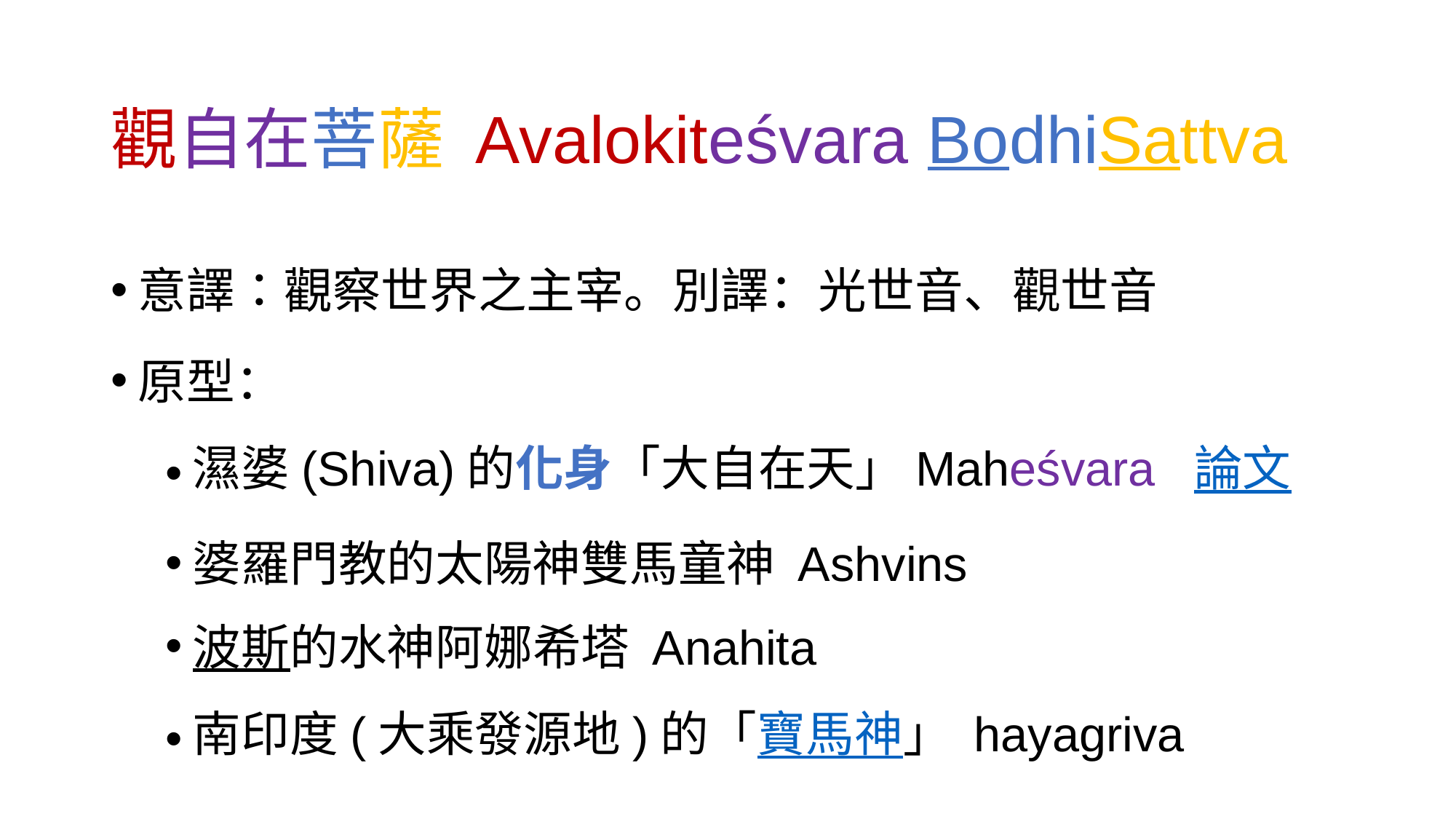

# 觀自在菩薩 Avalokiteśvara BodhiSattva
意譯：觀察世界之主宰。別譯：光世音、觀世音
原型：
濕婆(Shiva)的化身「大自在天」Maheśvara  論文
婆羅門教的太陽神雙馬童神 Ashvins
波斯的水神阿娜希塔 Anahita
南印度(大乘發源地)的「寶馬神」 hayagriva